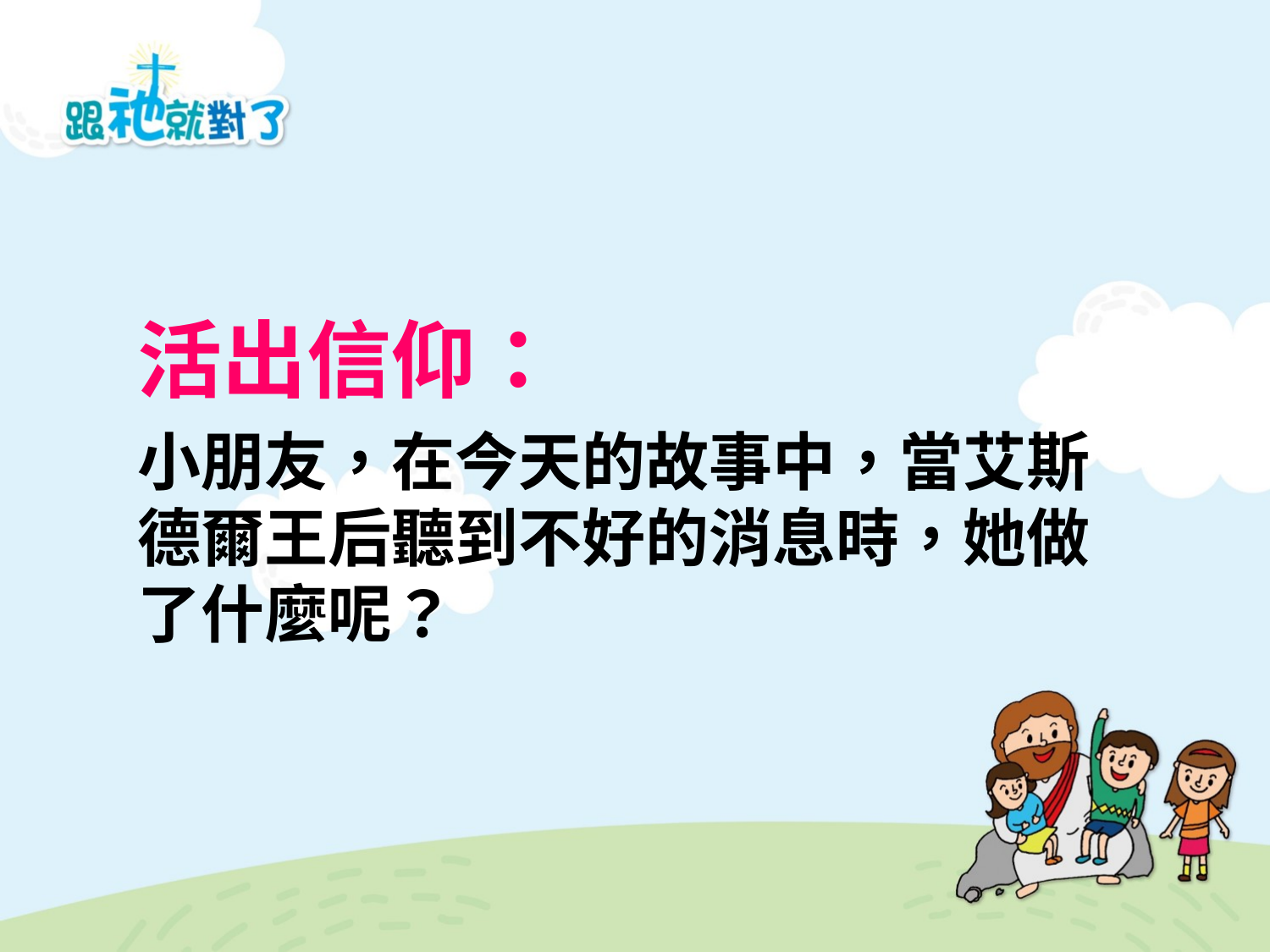

活出信仰：
小朋友，在今天的故事中，當艾斯德爾王后聽到不好的消息時，她做了什麼呢？